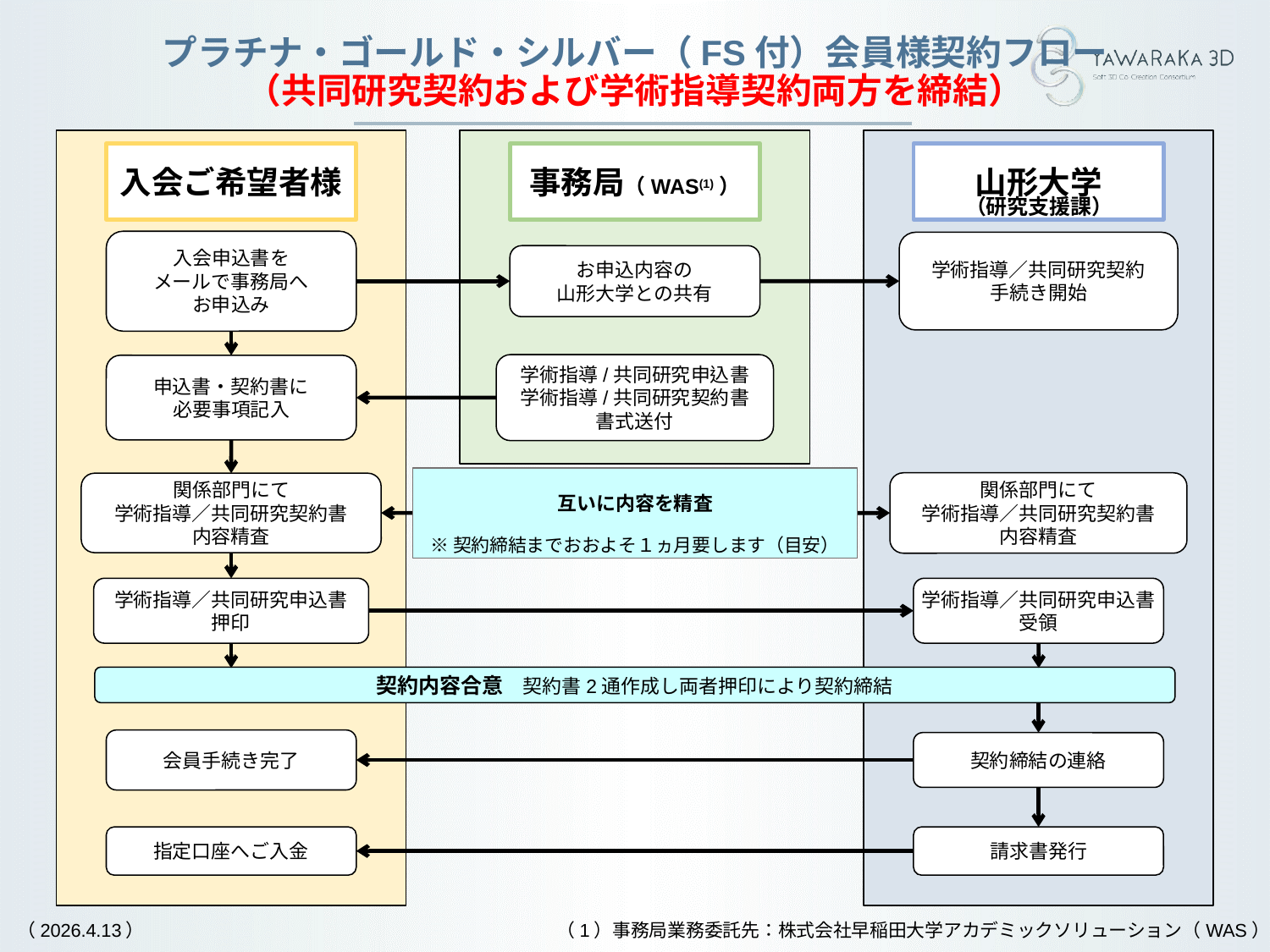

# プラチナ・ゴールド・シルバー（FS付）会員様契約フロー （共同研究契約および学術指導契約両方を締結）

入会ご希望者様

事務局（WAS(1)）

山形大学
（研究支援課）
入会申込書を
メールで事務局へ
お申込み
学術指導／共同研究契約
手続き開始
お申込内容の
山形大学との共有
学術指導/共同研究申込書
学術指導/共同研究契約書
書式送付
申込書・契約書に
必要事項記入

互いに内容を精査

※契約締結までおおよそ１ヵ月要します（目安）
関係部門にて
学術指導／共同研究契約書
内容精査
関係部門にて
学術指導／共同研究契約書
内容精査
学術指導／共同研究申込書
受領
学術指導／共同研究申込書
押印
契約内容合意　契約書2通作成し両者押印により契約締結
会員手続き完了
契約締結の連絡
指定口座へご入金
請求書発行
（2026.4.13）
（1）事務局業務委託先：株式会社早稲田大学アカデミックソリューション（WAS）